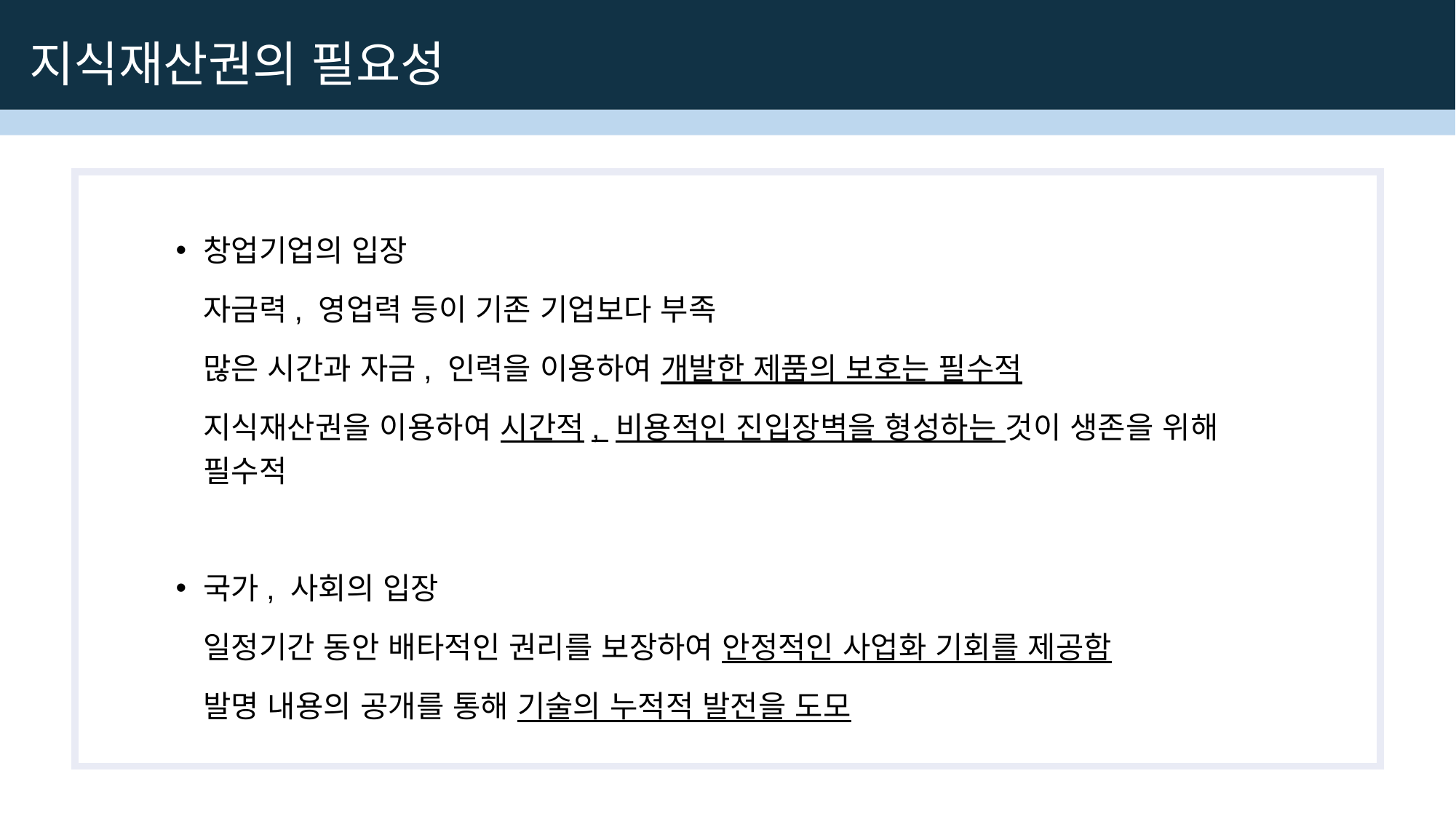

지식재산권의 필요성

창업기업의 입장
	자금력, 영업력 등이 기존 기업보다 부족
	많은 시간과 자금, 인력을 이용하여 개발한 제품의 보호는 필수적
	지식재산권을 이용하여 시간적, 비용적인 진입장벽을 형성하는 것이 생존을 위해 필수적

국가, 사회의 입장
	일정기간 동안 배타적인 권리를 보장하여 안정적인 사업화 기회를 제공함
	발명 내용의 공개를 통해 기술의 누적적 발전을 도모